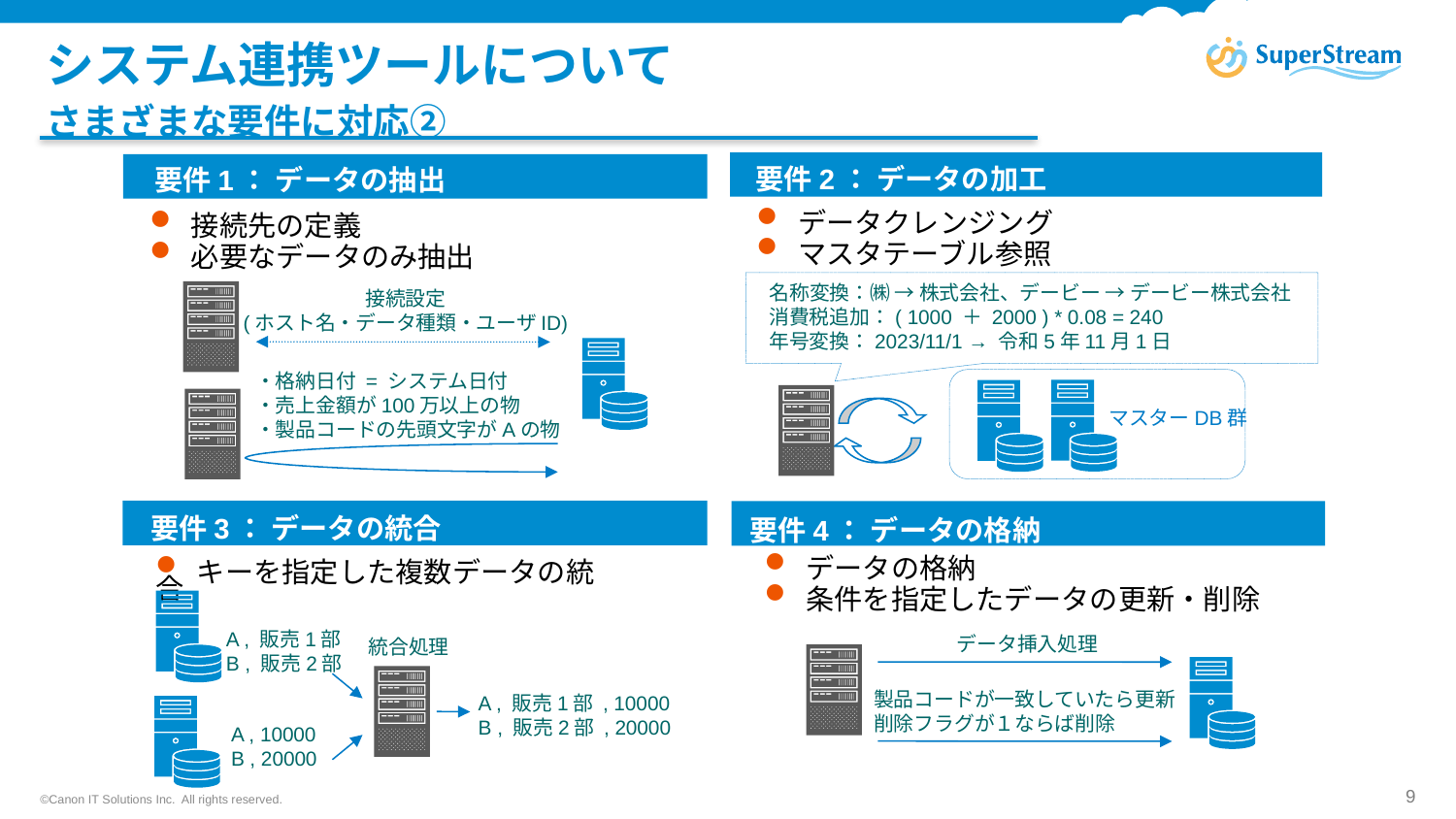

# システム連携ツールについて
さまざまな要件に対応②

要件2： データの加工

要件1： データの抽出

 データクレンジング
 マスタテーブル参照
 接続先の定義
 必要なデータのみ抽出

名称変換：㈱ → 株式会社、デービー → デービー株式会社
消費税追加：( 1000 ＋ 2000 ) * 0.08 = 240
年号変換：2023/11/1 → 令和5年11月1日
接続設定
(ホスト名・データ種類・ユーザID)

・格納日付 = システム日付
・売上金額が100万以上の物
・製品コードの先頭文字がAの物

マスターDB群

要件4： データの格納
 データの格納
 条件を指定したデータの更新・削除
データ挿入処理

製品コードが一致していたら更新
削除フラグが１ならば削除

要件3： データの統合
 キーを指定した複数データの統合

A , 販売1部
B , 販売2部
統合処理

A , 販売1部 , 10000
B , 販売2部 , 20000

©Canon IT Solutions Inc.  All rights reserved.

A , 10000
B , 20000

©Canon IT Solutions Inc.  All rights reserved.
9